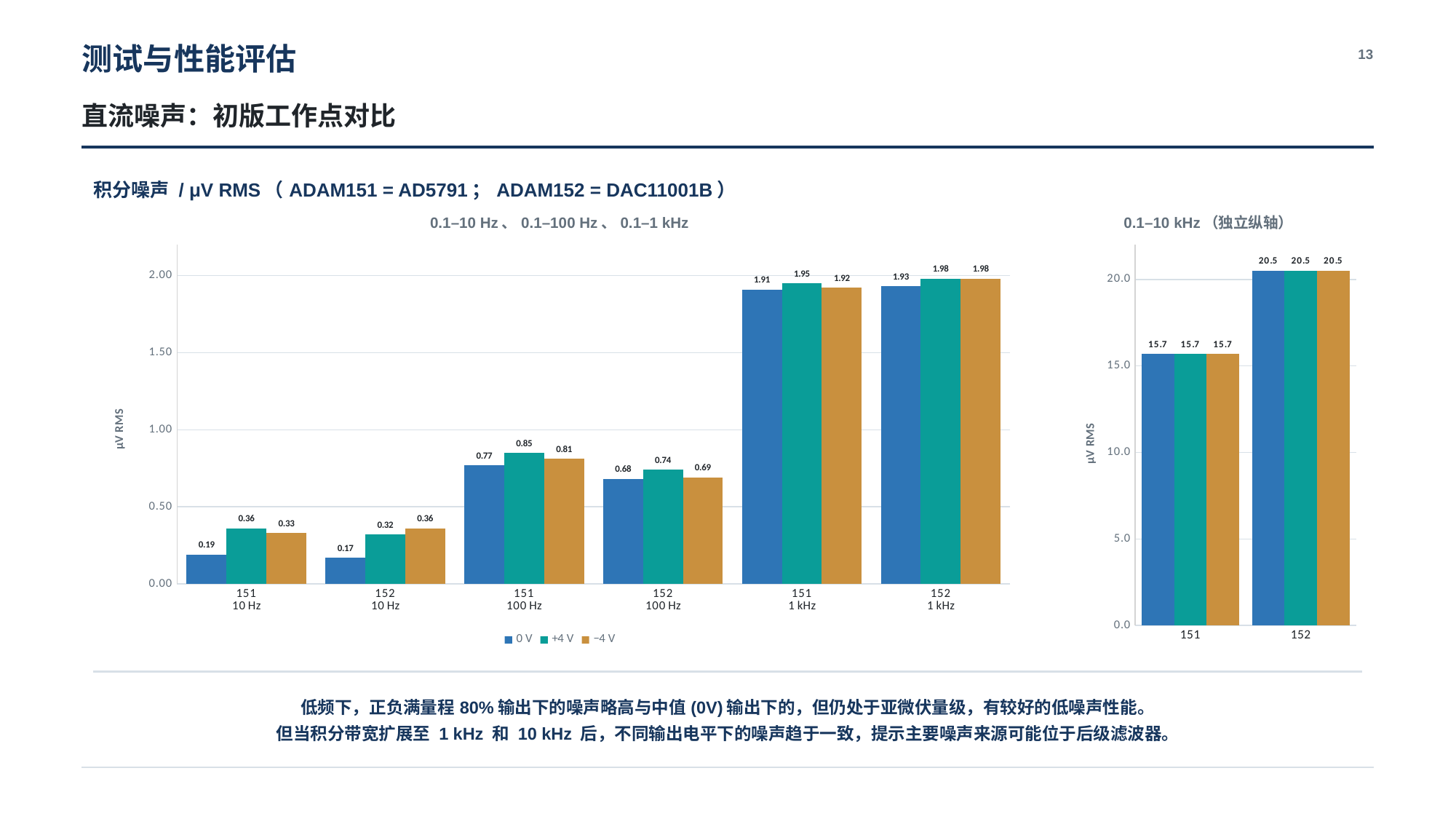

测试与性能评估
13
直流噪声：初版工作点对比

积分噪声 / μV RMS（ADAM151 = AD5791；ADAM152 = DAC11001B）
0.1–10 Hz、0.1–100 Hz、0.1–1 kHz
0.1–10 kHz（独立纵轴）

### Chart

| Category |  |  |  |
|---|---|---|---|
| 151
10 Hz | 0.19 | 0.36 | 0.33 |
| 152
10 Hz | 0.17 | 0.32 | 0.36 |
| 151
100 Hz | 0.77 | 0.85 | 0.81 |
| 152
100 Hz | 0.68 | 0.74 | 0.69 |
| 151
1 kHz | 1.91 | 1.95 | 1.92 |
| 152
1 kHz | 1.93 | 1.98 | 1.98 |

### Chart

| Category |  |  |  |
|---|---|---|---|
| 151 | 15.7 | 15.7 | 15.7 |
| 152 | 20.5 | 20.5 | 20.5 |
低频下，正负满量程80%输出下的噪声略高与中值(0V)输出下的，但仍处于亚微伏量级，有较好的低噪声性能。
但当积分带宽扩展至 1 kHz 和 10 kHz 后，不同输出电平下的噪声趋于一致，提示主要噪声来源可能位于后级滤波器。